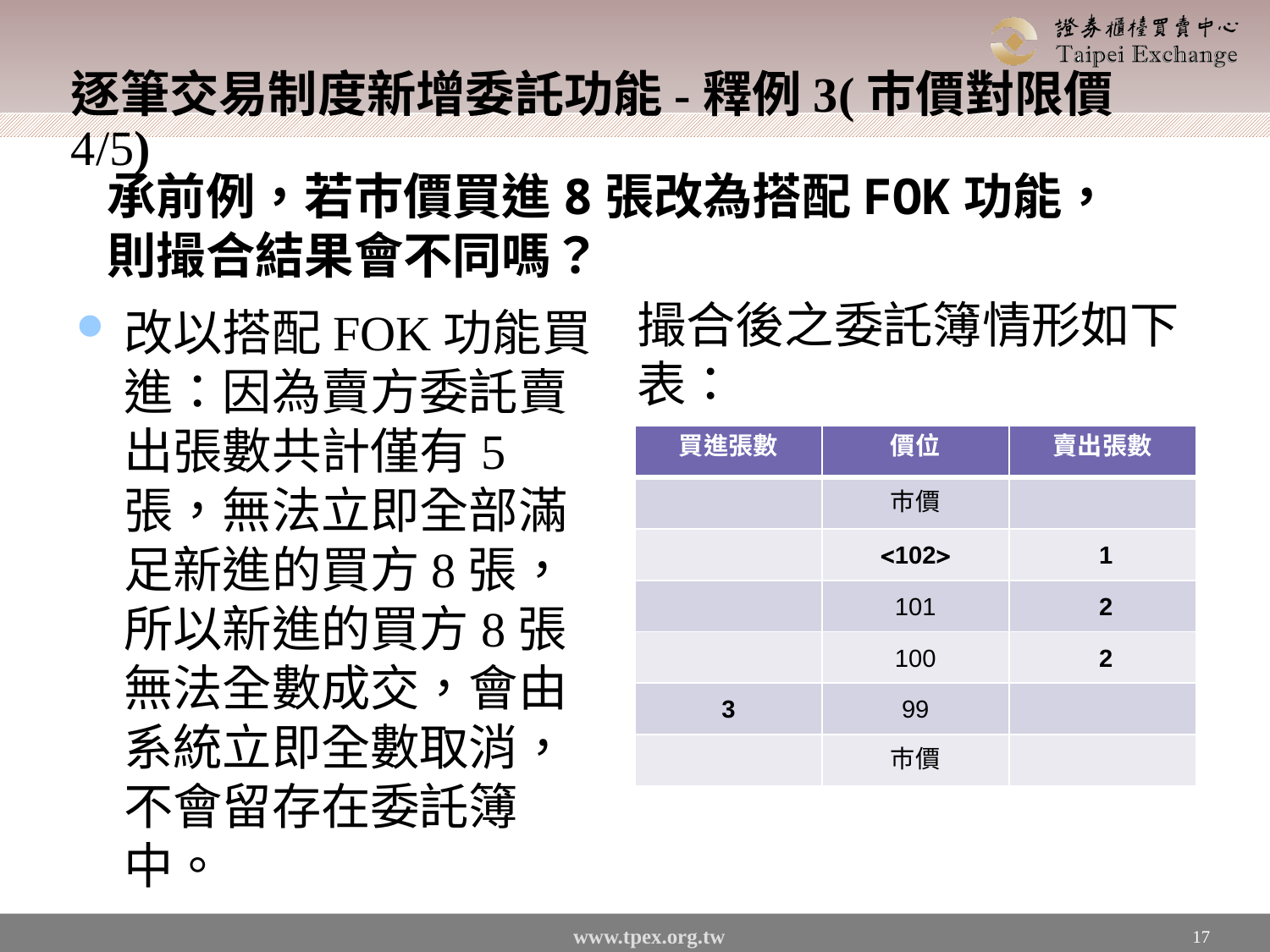

# 逐筆交易制度新增委託功能-釋例3(巿價對限價4/5)
承前例，若巿價買進8張改為搭配FOK功能，則撮合結果會不同嗎？
撮合後之委託簿情形如下表：
改以搭配FOK功能買進：因為賣方委託賣出張數共計僅有5張，無法立即全部滿足新進的買方8張，所以新進的買方8張無法全數成交，會由系統立即全數取消，不會留存在委託簿中。

| 買進張數 | 價位 | 賣出張數 |
| --- | --- | --- |
|  | 巿價 |  |
|  | <102> | 1 |
|  | 101 | 2 |
|  | 100 | 2 |
| 3 | 99 |  |
|  | 巿價 |  |
17